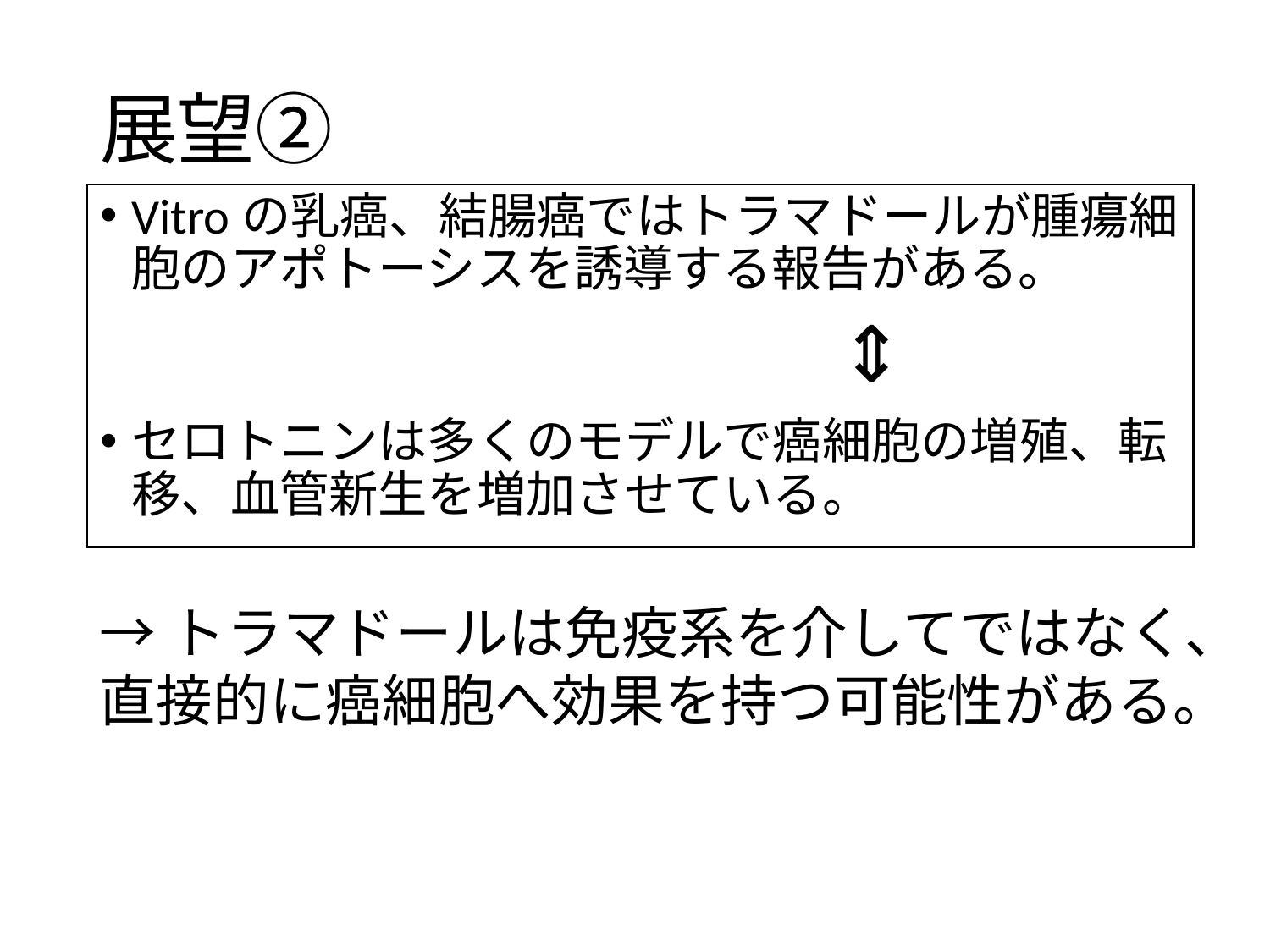

# 展望②
Vitroの乳癌、結腸癌ではトラマドールが腫瘍細胞のアポトーシスを誘導する報告がある。
　　　　　　　　　　　　　　　⇕
セロトニンは多くのモデルで癌細胞の増殖、転移、血管新生を増加させている。

→トラマドールは免疫系を介してではなく、直接的に癌細胞へ効果を持つ可能性がある。